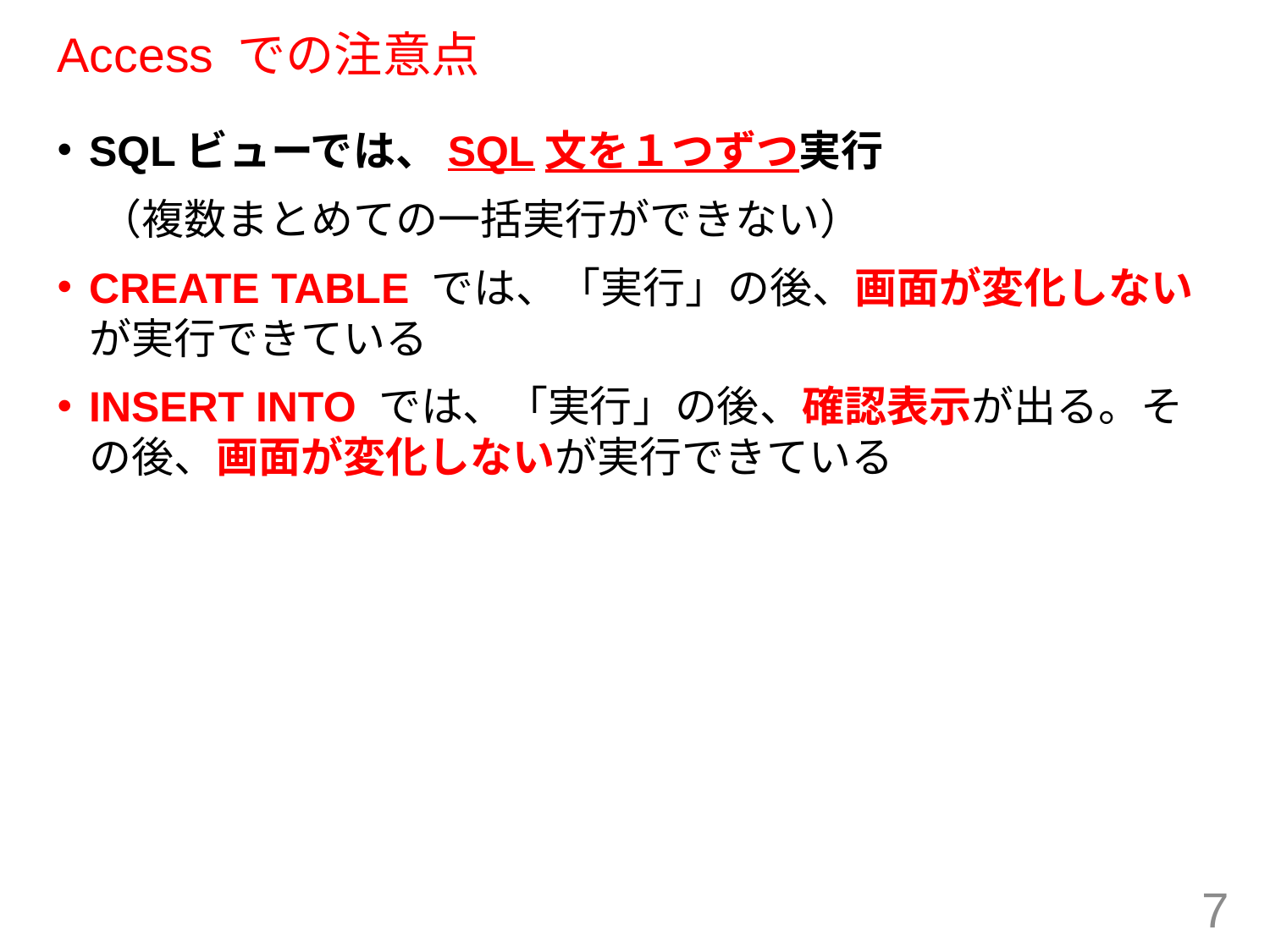

# Access での注意点
SQLビューでは、SQL文を１つずつ実行
　（複数まとめての一括実行ができない）
CREATE TABLE では、「実行」の後、画面が変化しないが実行できている
INSERT INTO では、「実行」の後、確認表示が出る。その後、画面が変化しないが実行できている

7